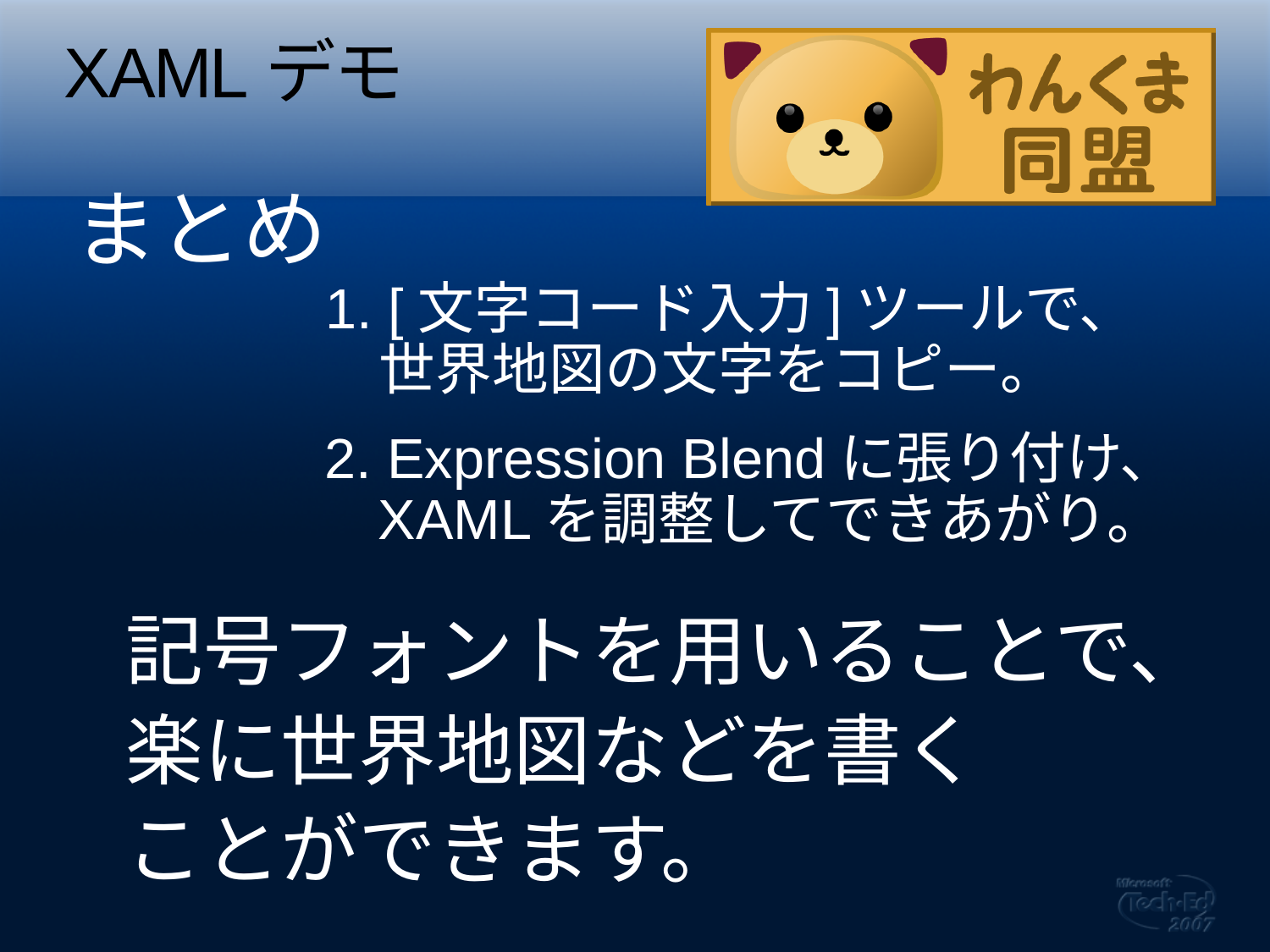

# XAMLデモ
まとめ
1. [文字コード入力]ツールで、
世界地図の文字をコピー。
2. Expression Blendに張り付け、
XAMLを調整してできあがり。
記号フォントを用いることで、
楽に世界地図などを書く
ことができます。